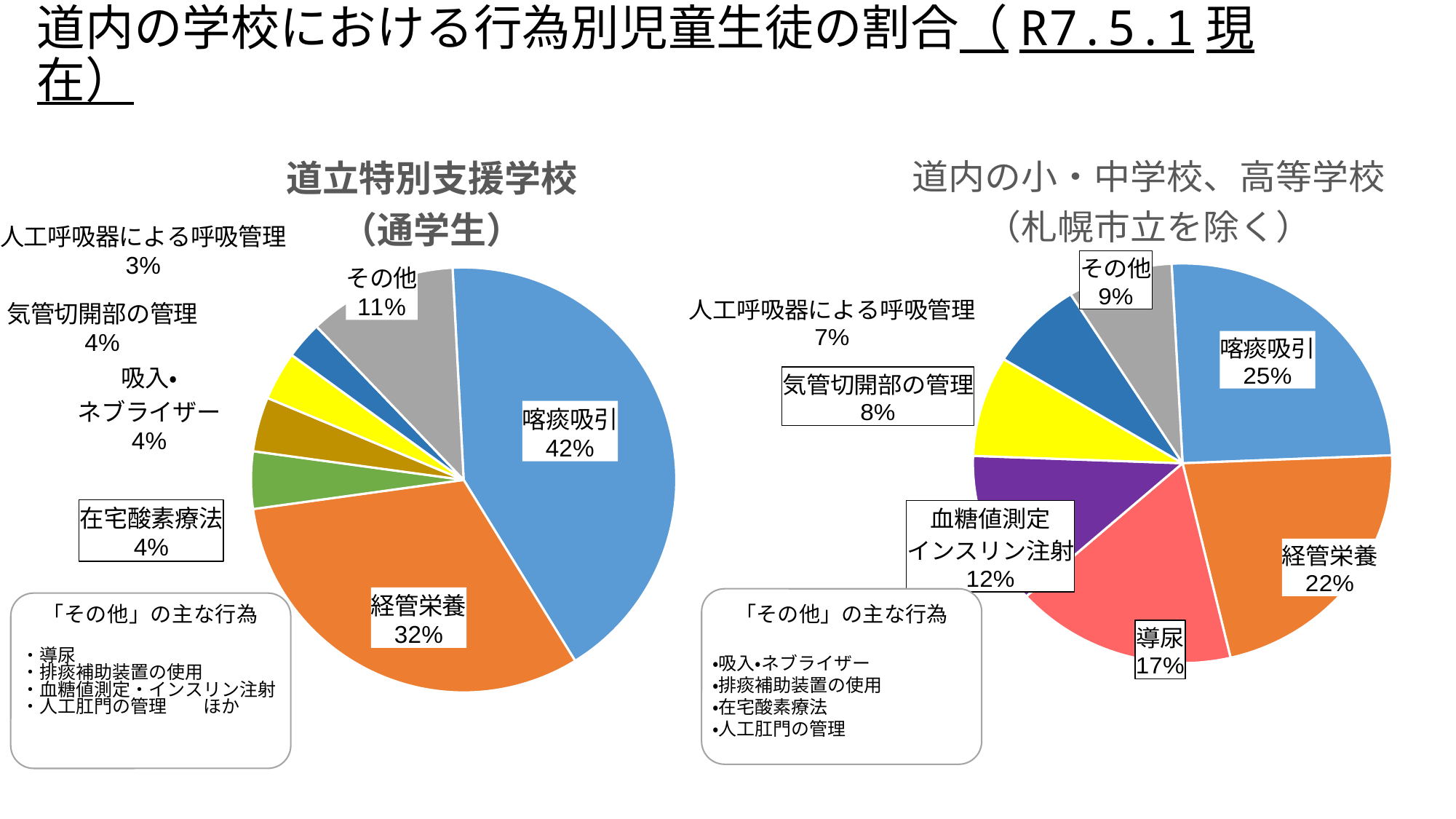

# 道内の学校における行為別児童生徒の割合（R7.5.1現在）

### Chart: 道立特別支援学校
（通学生）

| Category | 列1 |
|---|---|
| 喀痰吸引 | 193.0 |
| 経管栄養 | 145.0 |
| 在宅酸素療法 | 20.0 |
| 吸入・
ネブライザー | 19.0 |
| 気管切開部の管理 | 17.0 |
| 人工呼吸器による呼吸管理 | 13.0 |
| その他 | 52.0 |

### Chart: 道内の小・中学校、高等学校 （札幌市立を除く）

| Category | 売上高 |
|---|---|
| 喀痰吸引 | 31.0 |
| 経管栄養 | 27.0 |
| 導尿 | 21.0 |
| 血糖値測定
インスリン注射 | 15.0 |
| 気管切開部の管理 | 10.0 |
| 人工呼吸器による呼吸管理 | 9.0 |
| その他 | 10.0 |
「その他」の主な行為

・吸入・ネブライザー
・排痰補助装置の使用
・在宅酸素療法
・人工肛門の管理